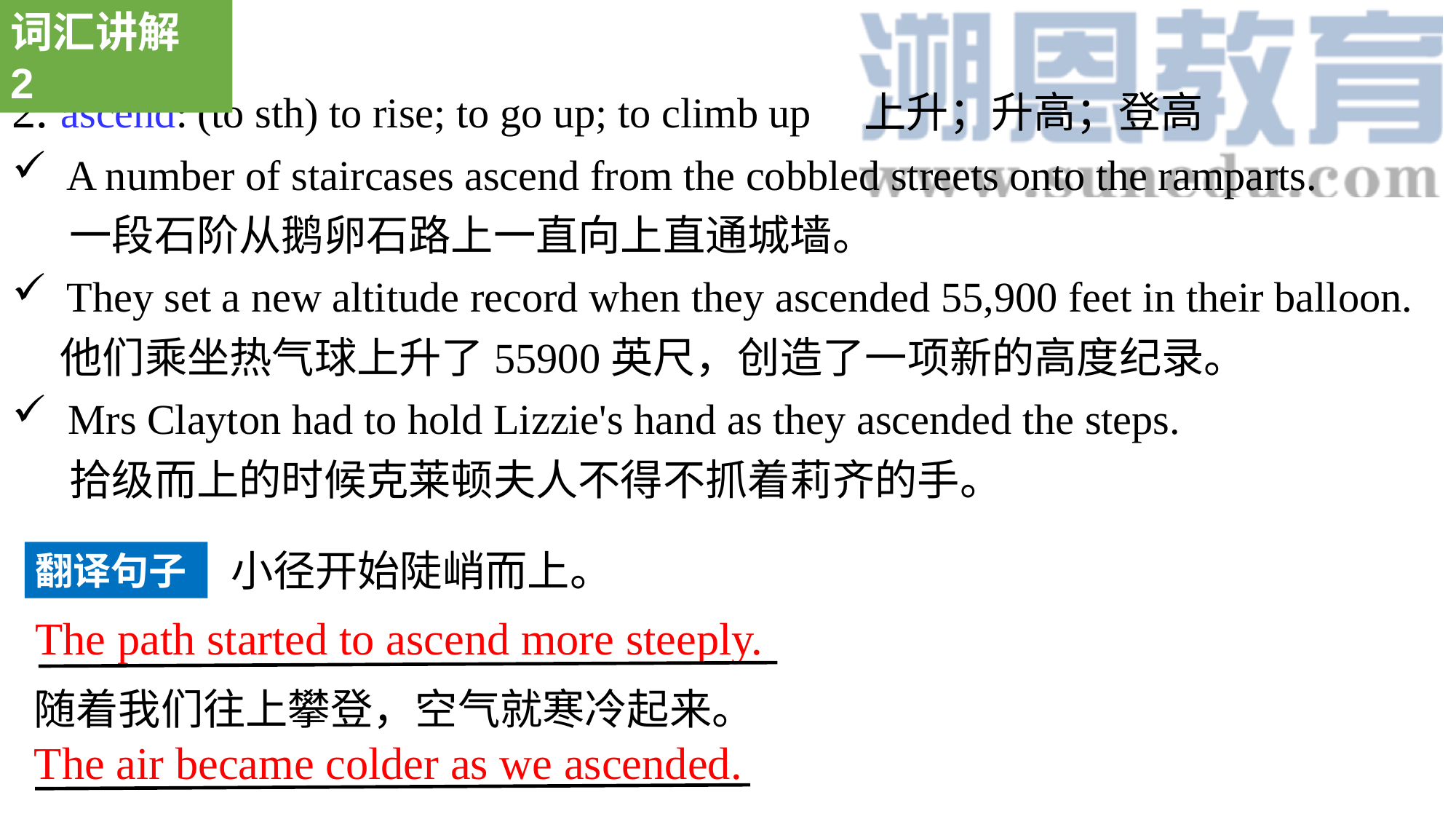

词汇讲解 2
2. ascend: (to sth) to rise; to go up; to climb up    上升；升高；登高
A number of staircases ascend from the cobbled streets onto the ramparts.
     一段石阶从鹅卵石路上一直向上直通城墙。
They set a new altitude record when they ascended 55,900 feet in their balloon.
    他们乘坐热气球上升了55900英尺，创造了一项新的高度纪录。
  Mrs Clayton had to hold Lizzie's hand as they ascended the steps.
     拾级而上的时候克莱顿夫人不得不抓着莉齐的手。
小径开始陡峭而上。
翻译句子
The path started to ascend more steeply.
随着我们往上攀登，空气就寒冷起来。
The air became colder as we ascended.